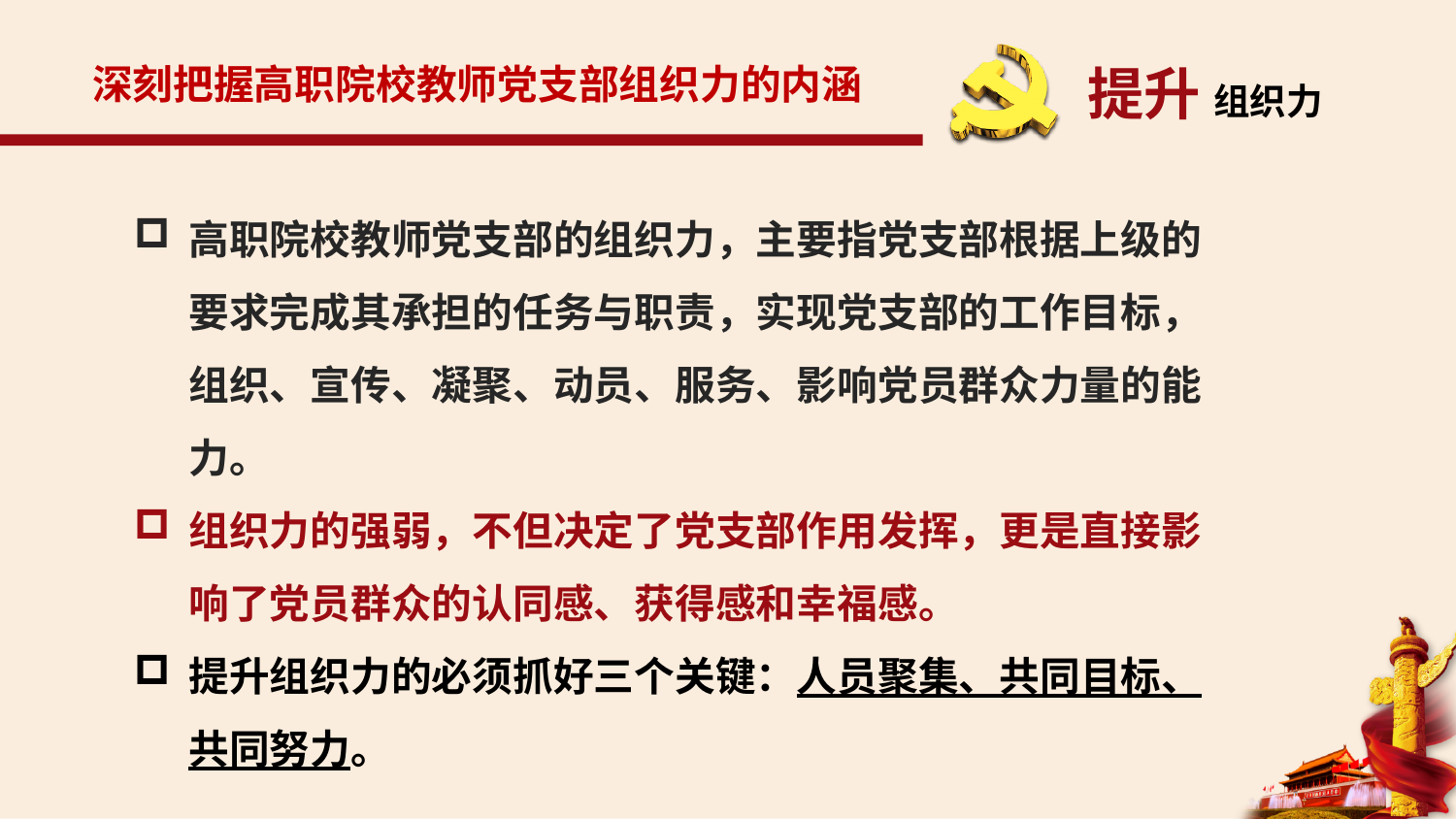

深刻把握高职院校教师党支部组织力的内涵
高职院校教师党支部的组织力，主要指党支部根据上级的要求完成其承担的任务与职责，实现党支部的工作目标，组织、宣传、凝聚、动员、服务、影响党员群众力量的能力。
组织力的强弱，不但决定了党支部作用发挥，更是直接影响了党员群众的认同感、获得感和幸福感。
提升组织力的必须抓好三个关键：人员聚集、共同目标、共同努力。